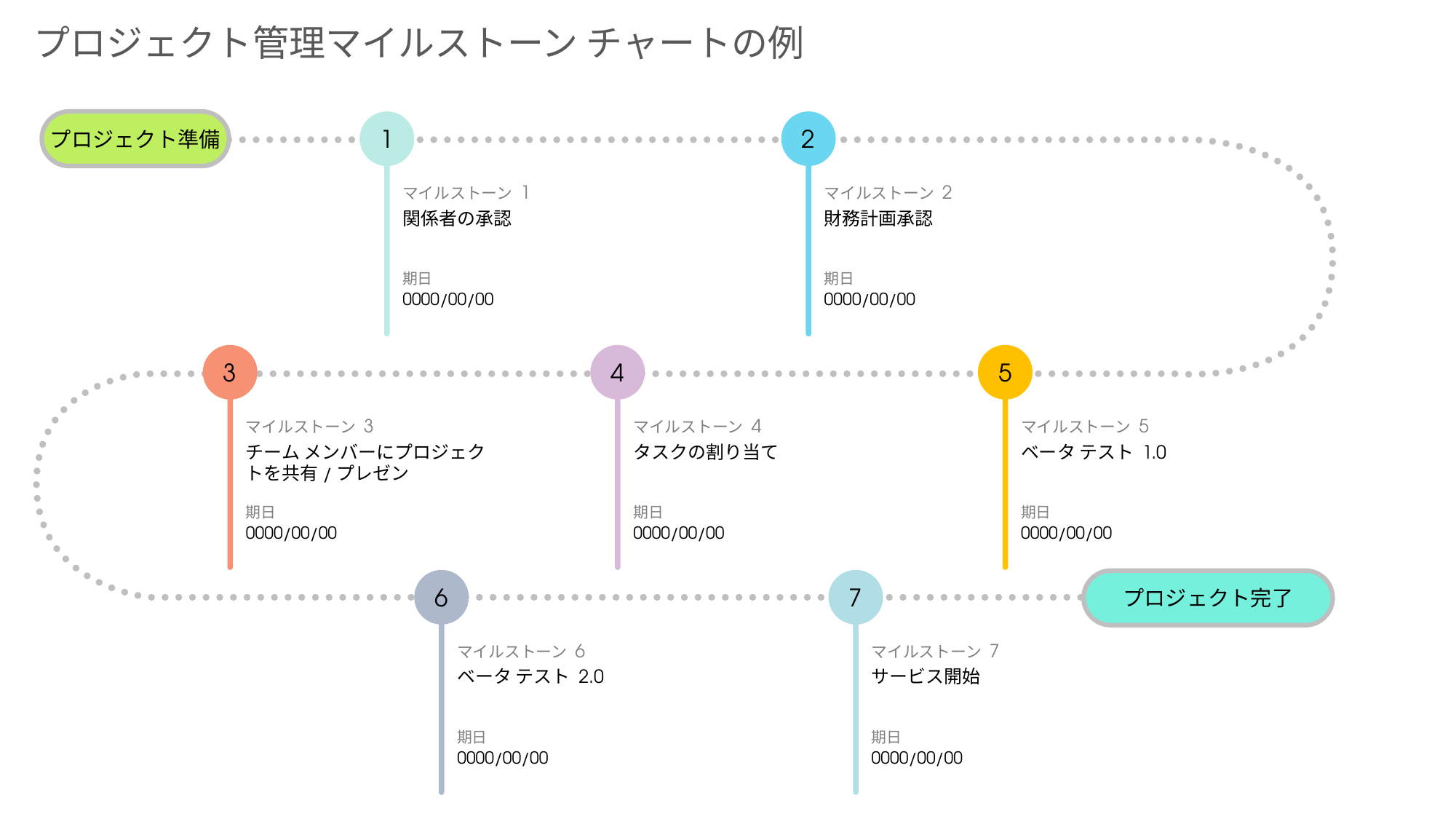

プロジェクト管理マイルストーン チャートの例
プロジェクト準備
1

マイルストーン 1
関係者の承認
期日
0000/00/00
2

マイルストーン 2
財務計画承認
期日
0000/00/00

3

マイルストーン 3
チーム メンバーにプロジェクトを共有/プレゼン
期日
0000/00/00
4

マイルストーン 4
タスクの割り当て
期日
0000/00/00
5

マイルストーン 5
ベータ テスト 1.0
期日
0000/00/00
6

マイルストーン 6
ベータ テスト 2.0
期日
0000/00/00
7

マイルストーン 7
サービス開始
期日
0000/00/00
プロジェクト完了